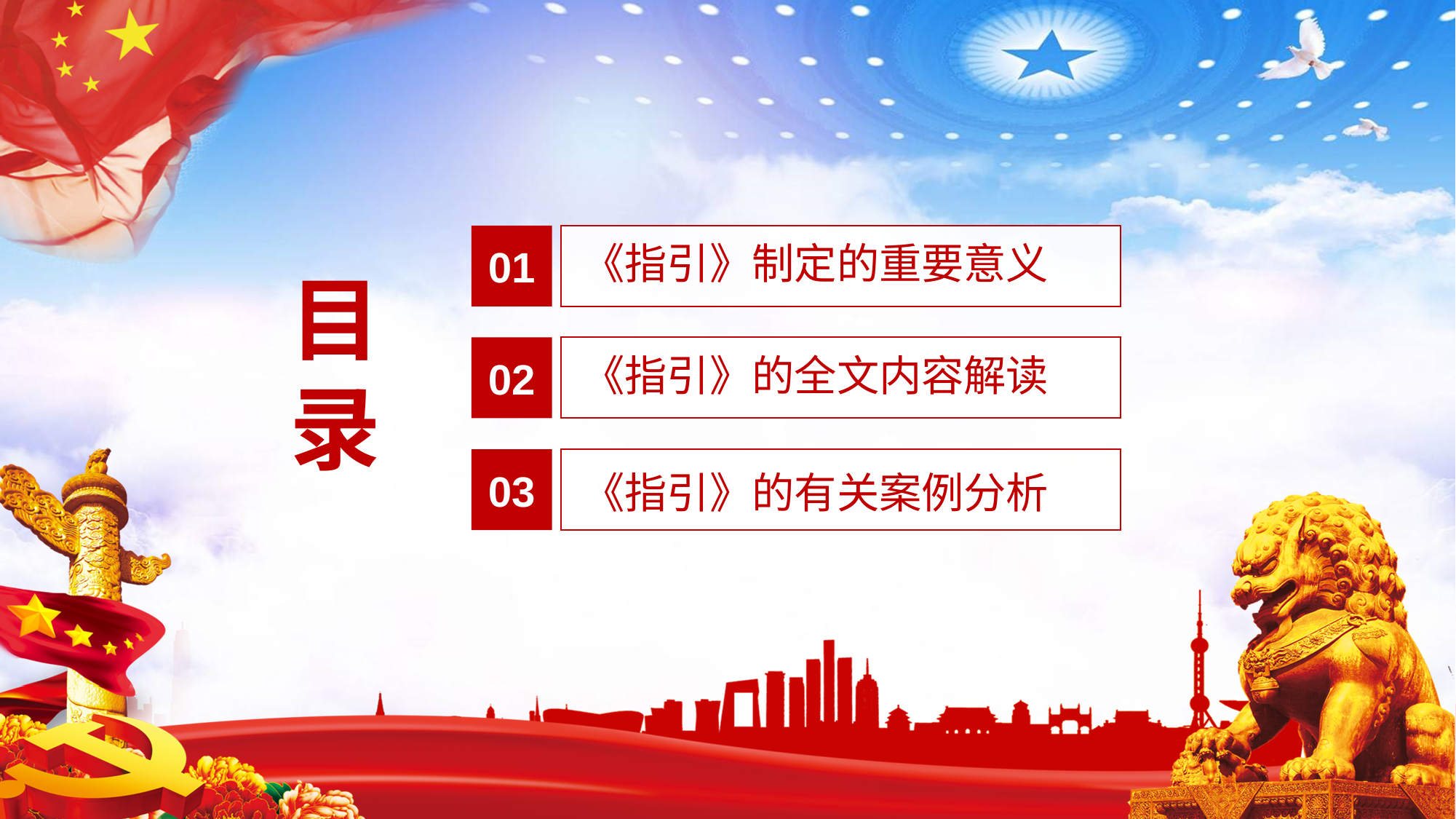

01

《指引》制定的重要意义
目
录
02

《指引》的全文内容解读
03

《指引》的有关案例分析